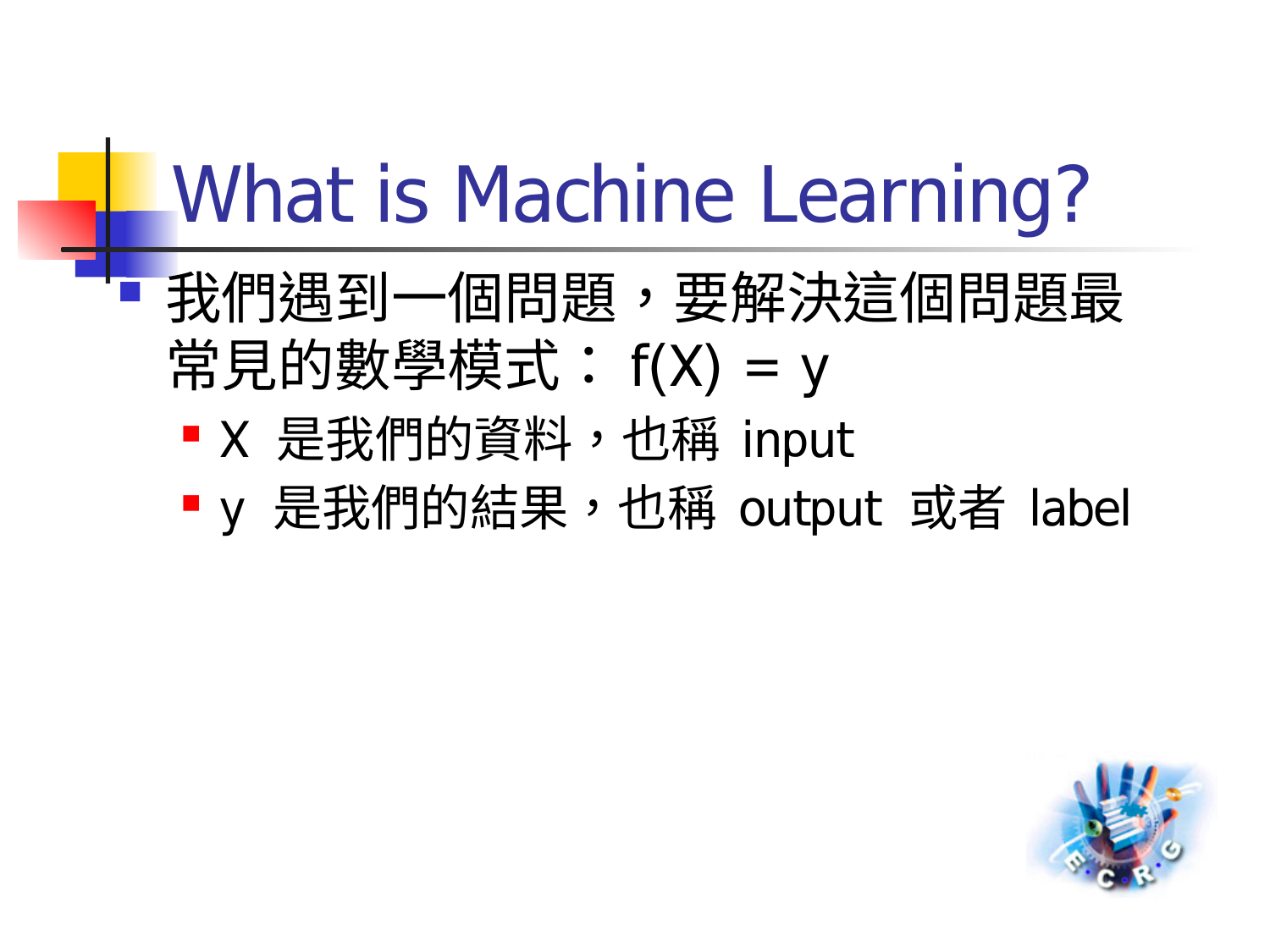

# What is Machine Learning?
我們遇到一個問題，要解決這個問題最常見的數學模式：f(X) = y
X 是我們的資料，也稱 input
y 是我們的結果，也稱 output 或者 label